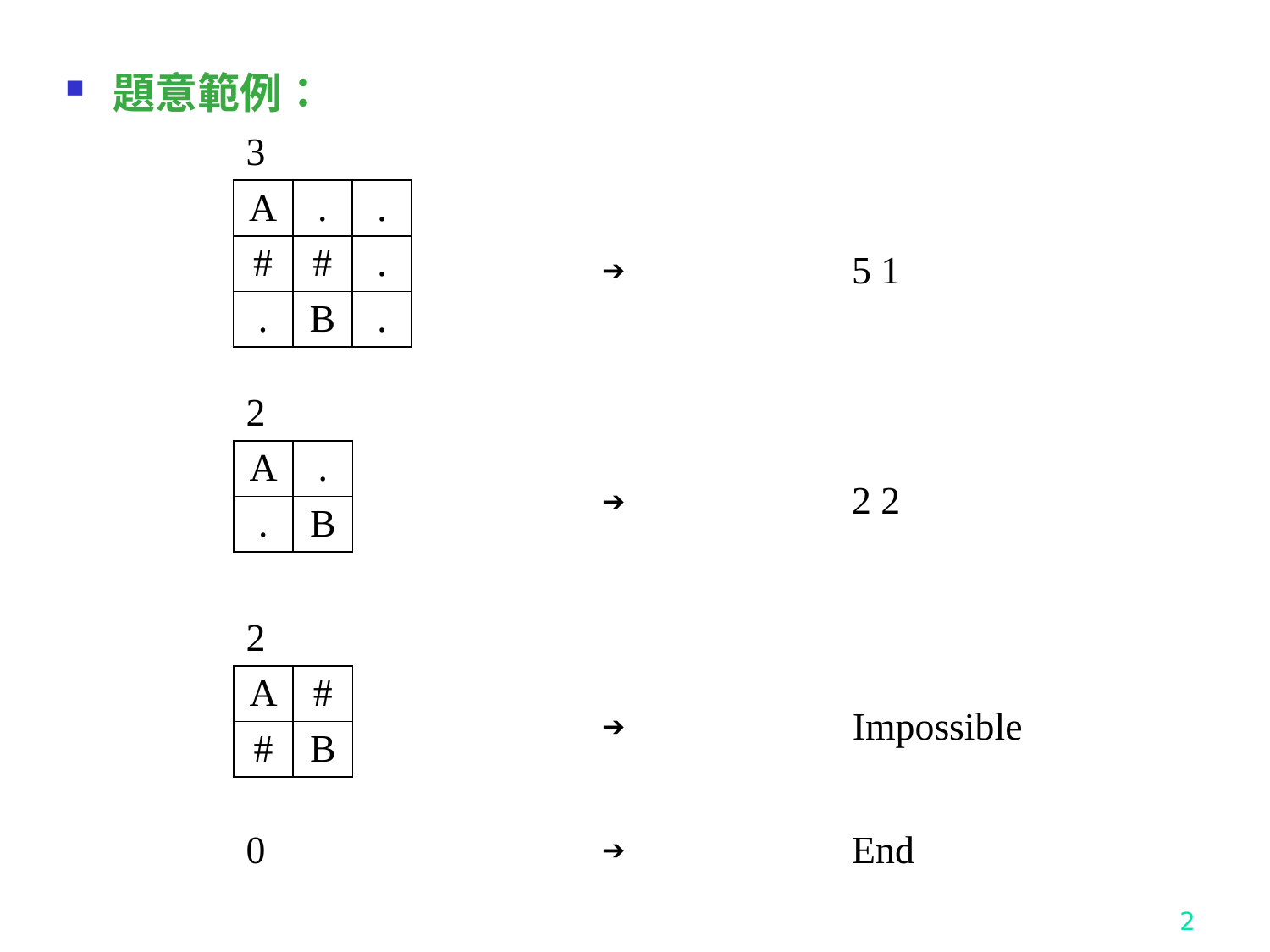

題意範例：

3
| A | . | . |
| --- | --- | --- |
| # | # | . |
| . | B | . |
➔
5 1
2
| A | . |
| --- | --- |
| . | B |
2 2
➔
2
| A | # |
| --- | --- |
| # | B |
➔
Impossible
➔
End
0
2